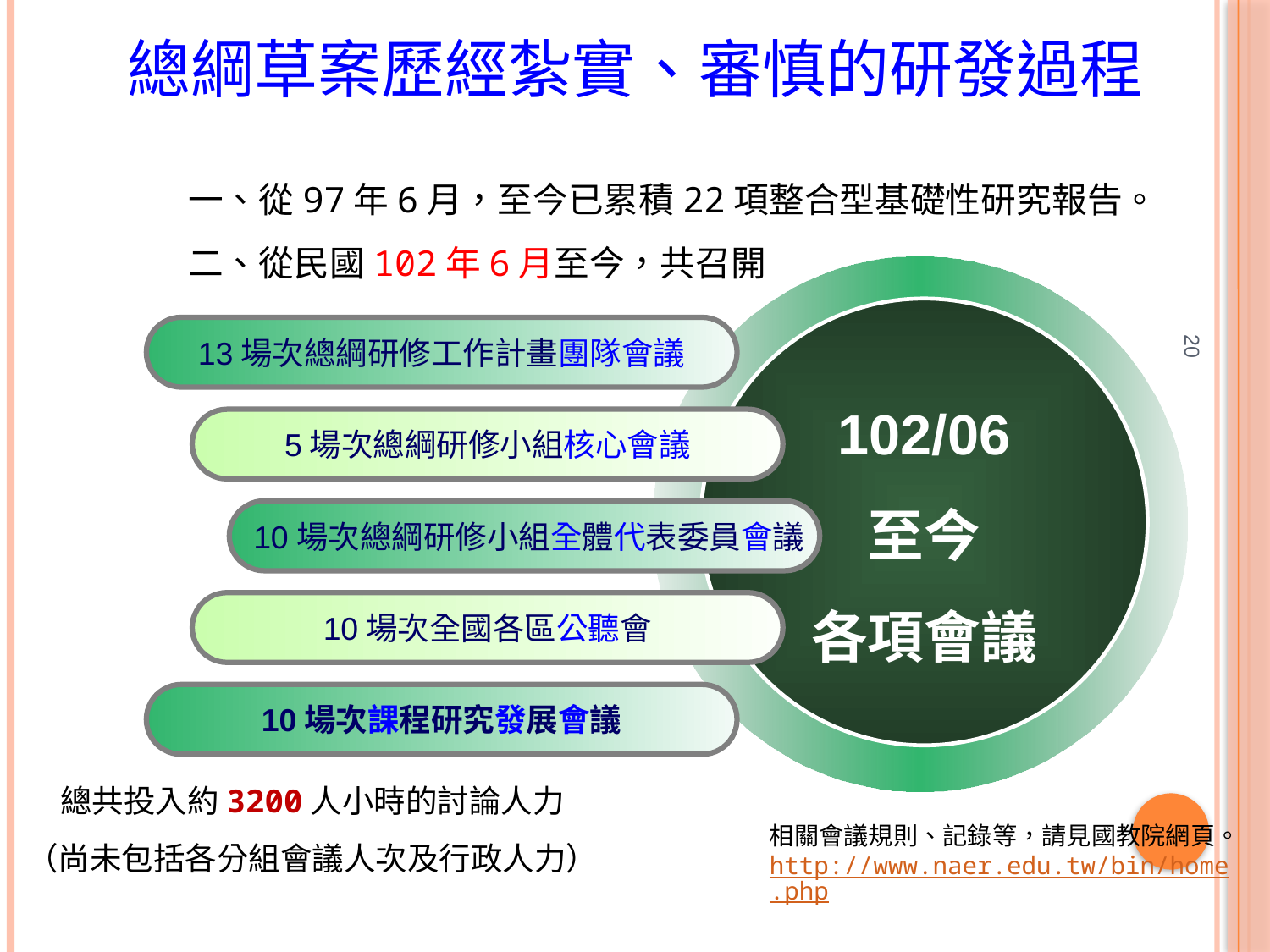

總綱草案歷經紮實、審慎的研發過程
一、從97年6月，至今已累積22項整合型基礎性研究報告。
二、從民國102年6月至今，共召開

13場次總綱研修工作計畫團隊會議
102/06
至今
各項會議
5場次總綱研修小組核心會議
 10場次總綱研修小組全體代表委員會議
20
10場次全國各區公聽會
10場次課程研究發展會議
總共投入約3200人小時的討論人力
（尚未包括各分組會議人次及行政人力）
相關會議規則、記錄等，請見國教院網頁。 http://www.naer.edu.tw/bin/home.php